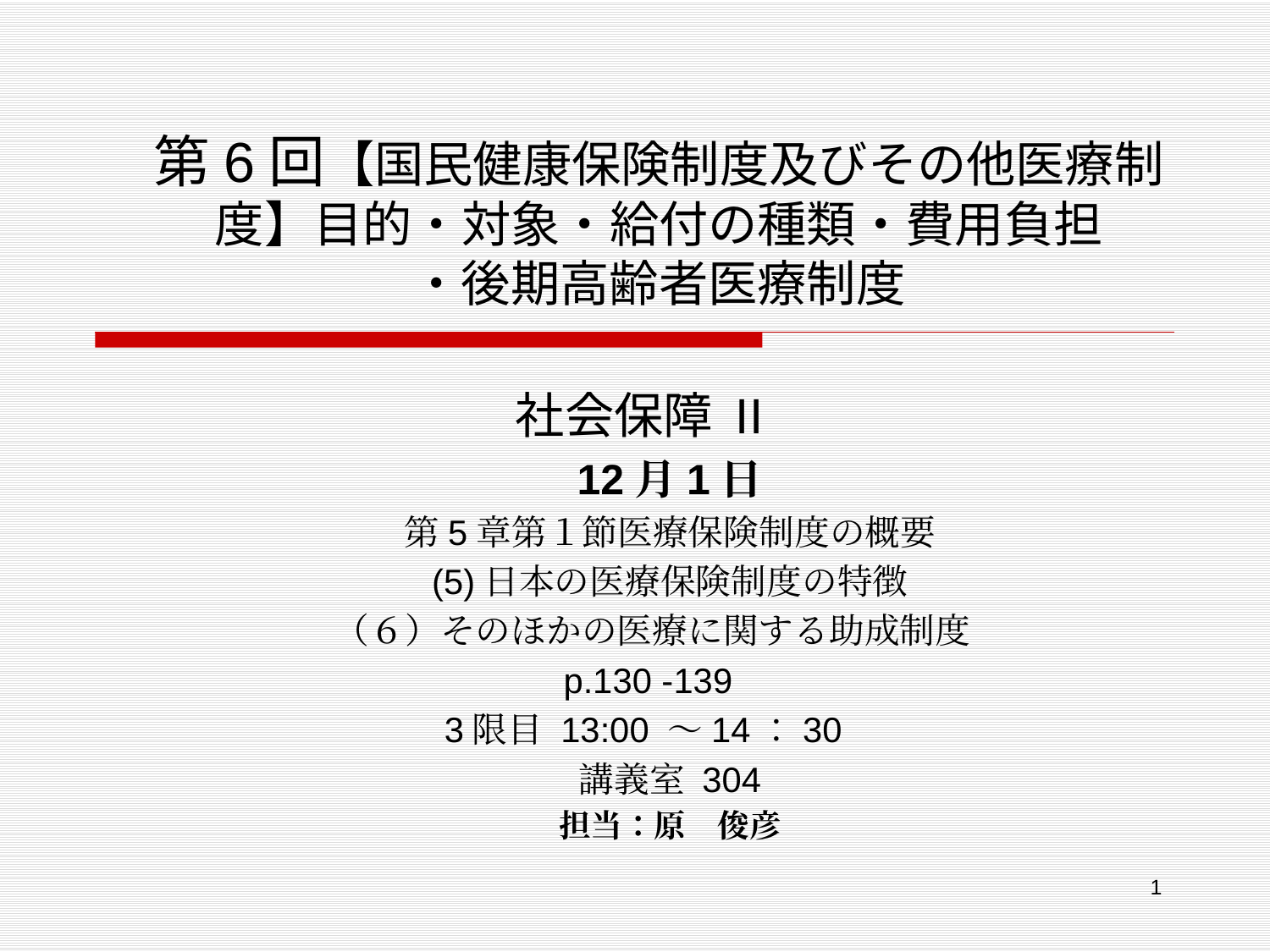

# 第6回【国民健康保険制度及びその他医療制度】目的・対象・給付の種類・費用負担 ・後期高齢者医療制度
社会保障 II
12月1日
第5章第１節医療保険制度の概要
(5)日本の医療保険制度の特徴
（６）そのほかの医療に関する助成制度
p.130 -139
3限目 13:00 ～14：30
講義室 304
担当：原　俊彦

　　　       担当　原　俊彦（札幌市立大学）t.hara@scu.ac.jp

1